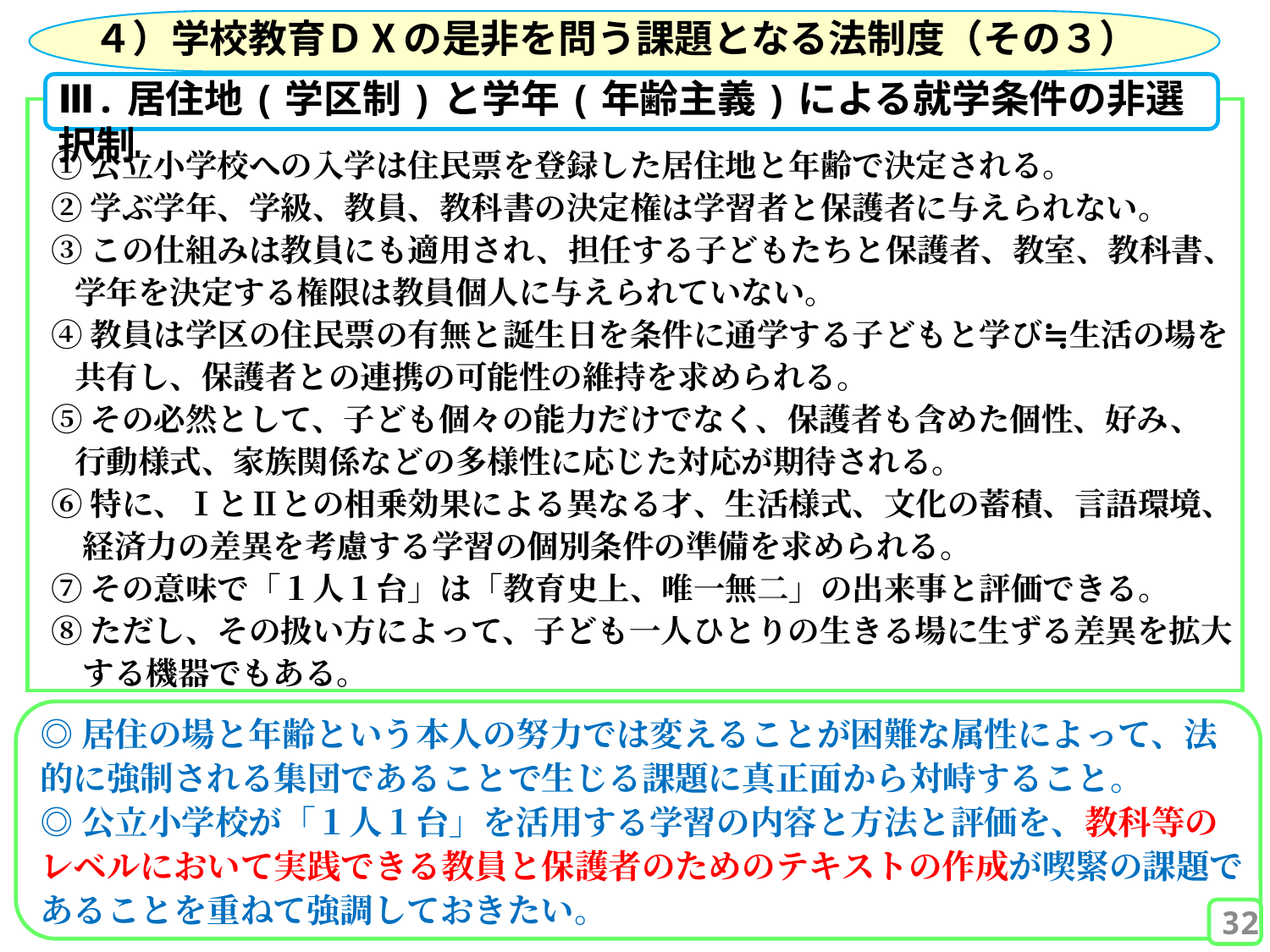

４）学校教育ＤⅩの是非を問う課題となる法制度（その３）

Ⅲ.居住地(学区制)と学年(年齢主義)による就学条件の非選択制

➀公立小学校への入学は住民票を登録した居住地と年齢で決定される。
➁学ぶ学年、学級、教員、教科書の決定権は学習者と保護者に与えられない。
③この仕組みは教員にも適用され、担任する子どもたちと保護者、教室、教科書、
  学年を決定する権限は教員個人に与えられていない。
④教員は学区の住民票の有無と誕生日を条件に通学する子どもと学び≒生活の場を
  共有し、保護者との連携の可能性の維持を求められる。
⑤その必然として、子ども個々の能力だけでなく、保護者も含めた個性、好み、
  行動様式、家族関係などの多様性に応じた対応が期待される。
⑥特に、ⅠとⅡとの相乗効果による異なる才、生活様式、文化の蓄積、言語環境、
　経済力の差異を考慮する学習の個別条件の準備を求められる。
⑦その意味で「１人１台」は「教育史上、唯一無二」の出来事と評価できる。
⑧ただし、その扱い方によって、子ども一人ひとりの生きる場に生ずる差異を拡大
　する機器でもある。

◎居住の場と年齢という本人の努力では変えることが困難な属性によって、法的に強制される集団であることで生じる課題に真正面から対峙すること。
◎公立小学校が「１人１台」を活用する学習の内容と方法と評価を、教科等のレベルにおいて実践できる教員と保護者のためのテキストの作成が喫緊の課題であることを重ねて強調しておきたい。
32